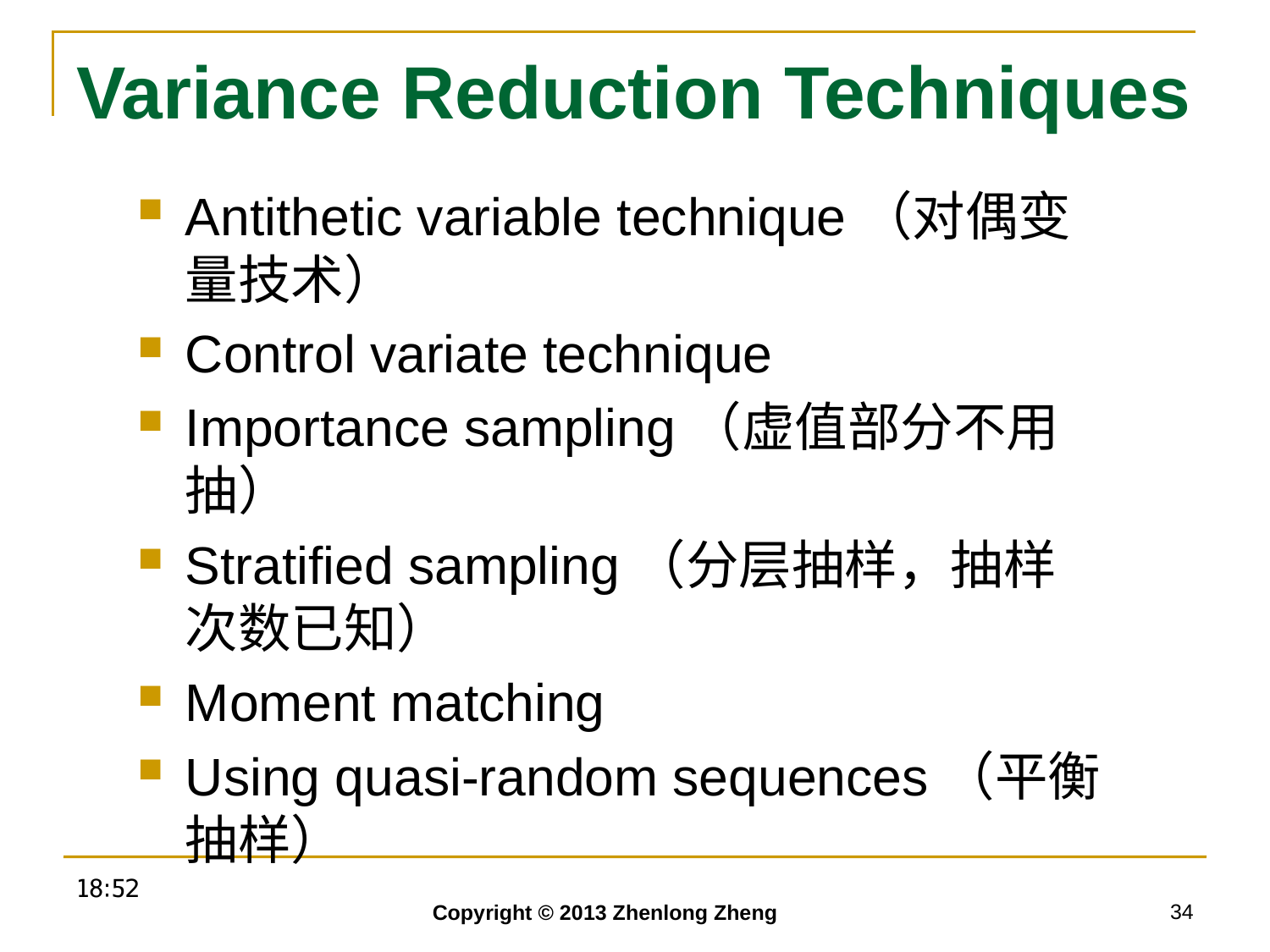

# Variance Reduction Techniques
Antithetic variable technique（对偶变量技术）
Control variate technique
Importance sampling（虚值部分不用抽）
Stratified sampling（分层抽样，抽样次数已知）
Moment matching
Using quasi-random sequences（平衡抽样）
18:52
34
Copyright © 2013 Zhenlong Zheng